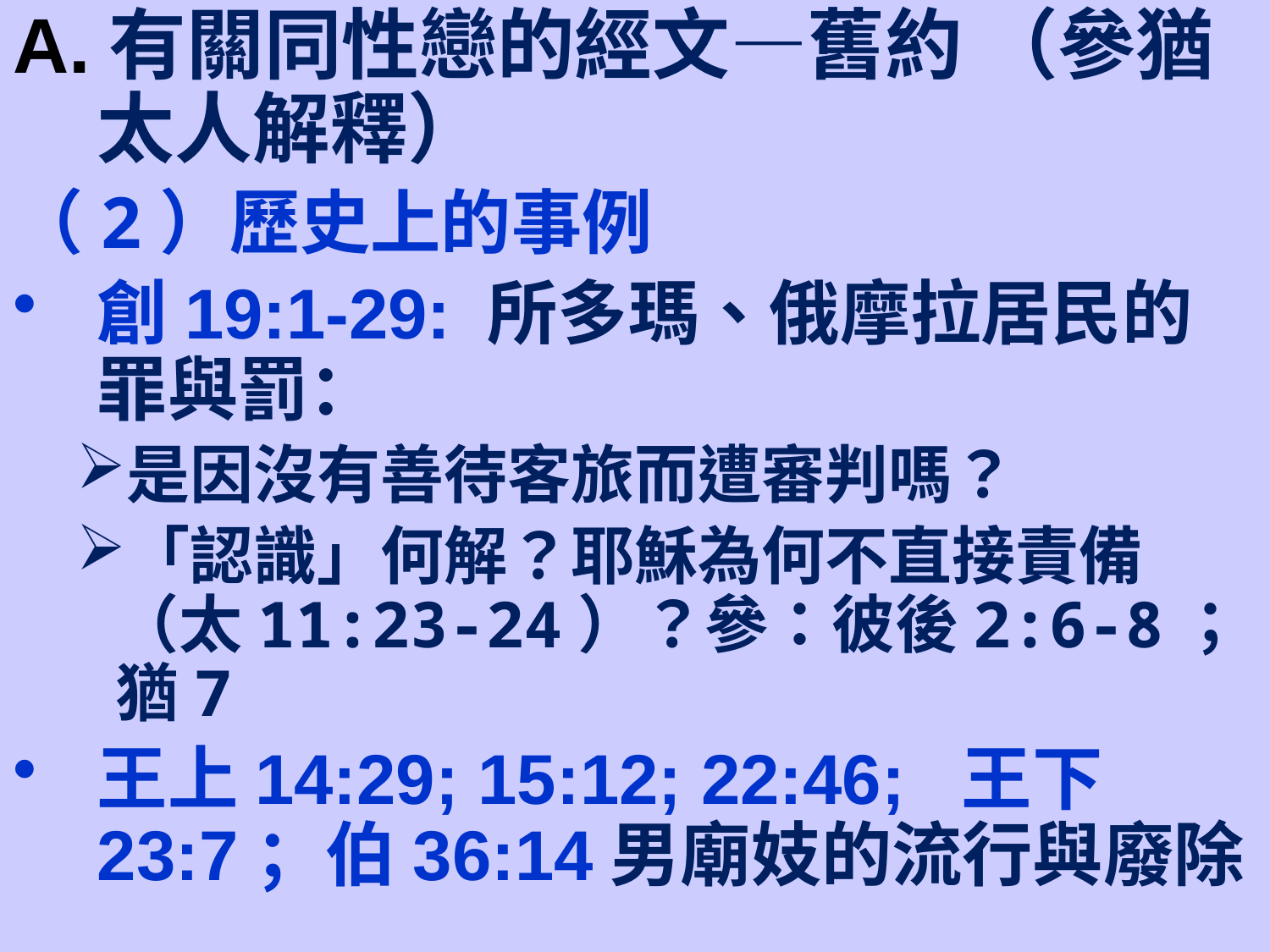

A.有關同性戀的經文—舊約 （參猶太人解釋）
（2）歷史上的事例
創19:1-29: 所多瑪、俄摩拉居民的罪與罰：
是因沒有善待客旅而遭審判嗎？
「認識」何解？耶穌為何不直接責備（太11:23-24）？參：彼後2:6-8；猶7
王上14:29; 15:12; 22:46;  王下23:7；伯36:14男廟妓的流行與廢除